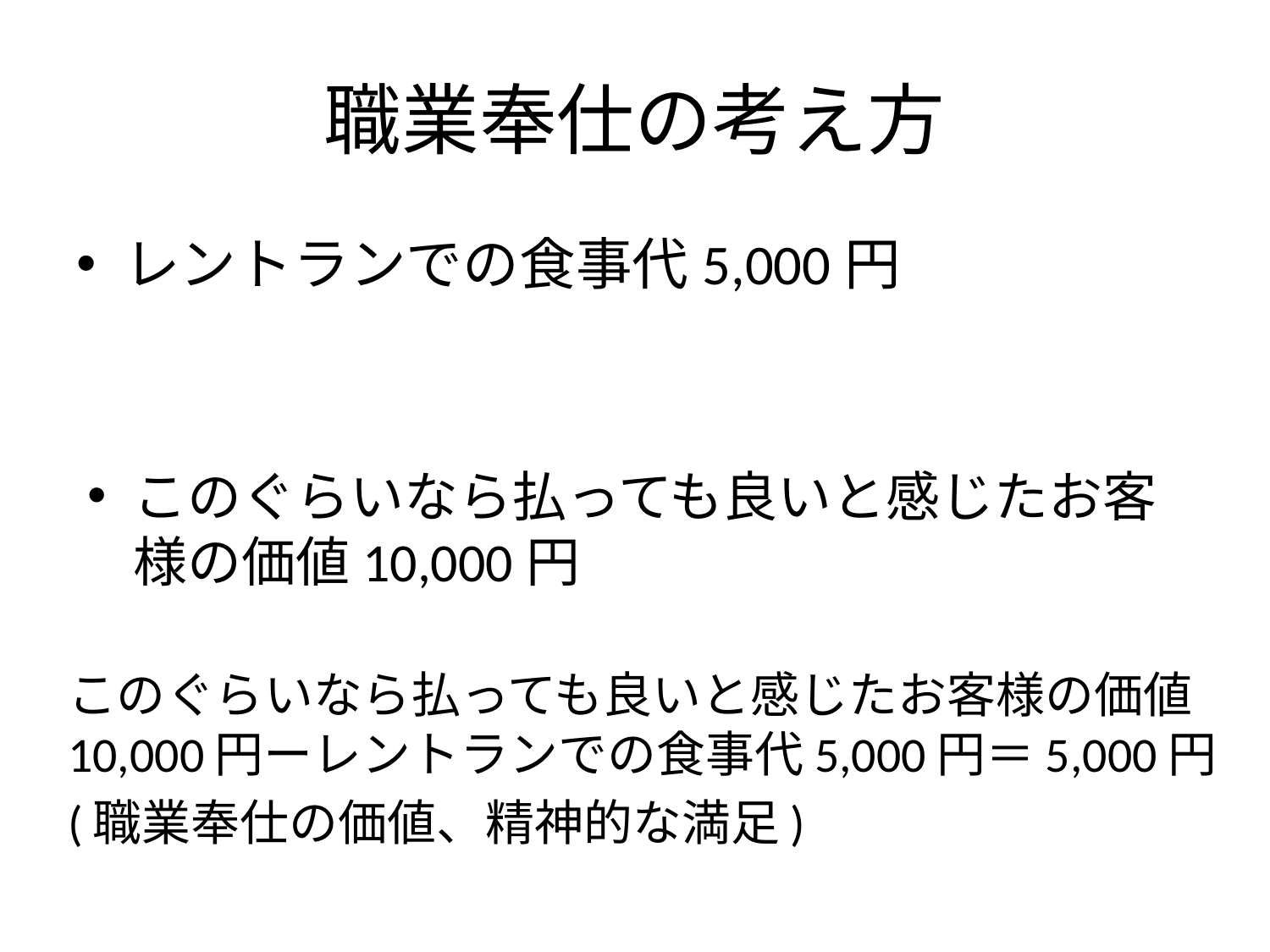

# 職業奉仕の考え方
レントランでの食事代5,000円
このぐらいなら払っても良いと感じたお客様の価値10,000円
このぐらいなら払っても良いと感じたお客様の価値10,000円ーレントランでの食事代5,000円＝5,000円
(職業奉仕の価値、精神的な満足)